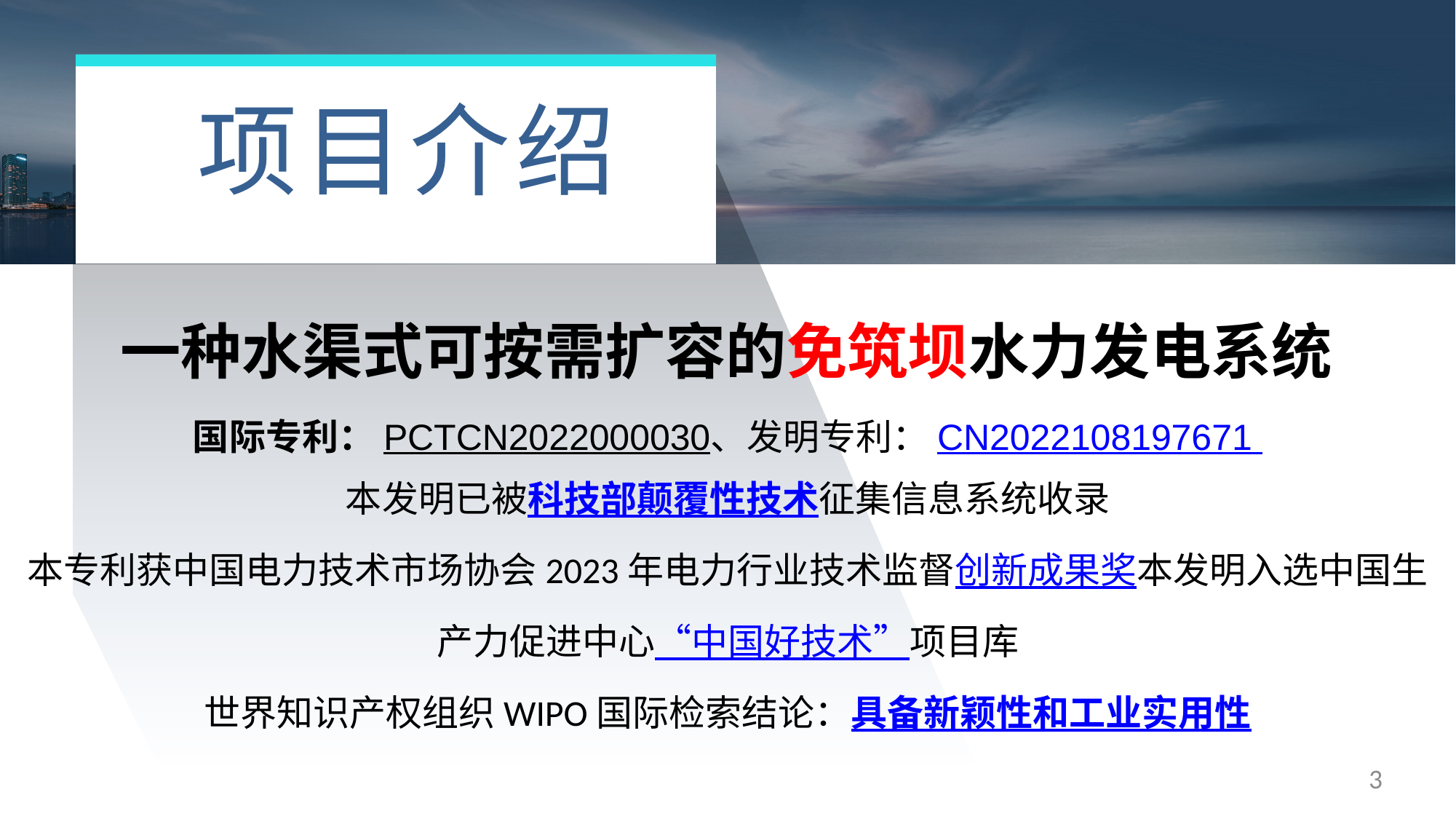

项目介绍

一种水渠式可按需扩容的免筑坝水力发电系统
国际专利：PCTCN2022000030、发明专利：CN2022108197671
本发明已被科技部颠覆性技术征集信息系统收录
本专利获中国电力技术市场协会2023年电力行业技术监督创新成果奖
本发明入选中国生产力促进中心“中国好技术”项目库
世界知识产权组织WIPO国际检索结论：具备新颖性和工业实用性
3